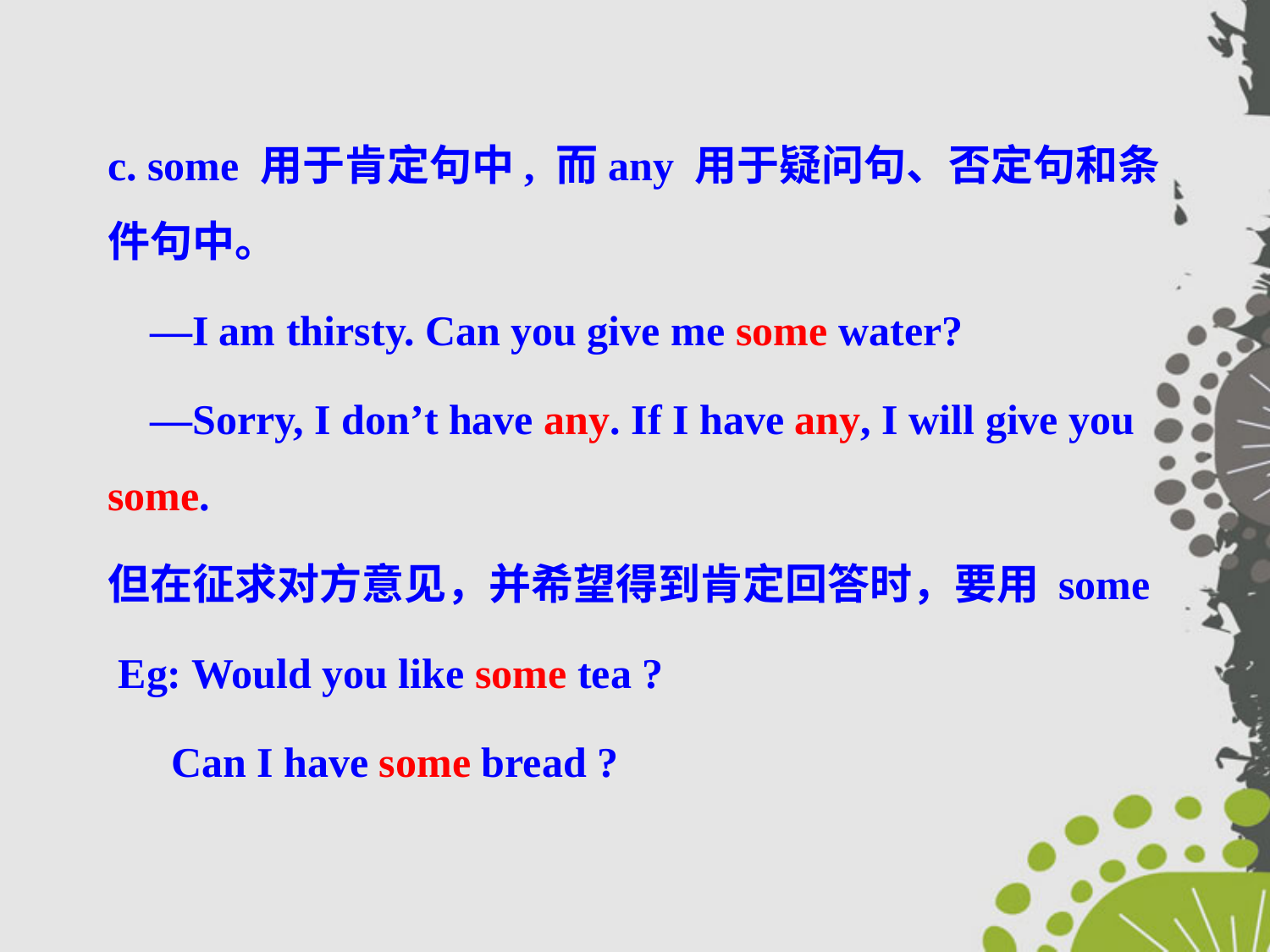

c. some 用于肯定句中, 而any 用于疑问句、否定句和条件句中。
    —I am thirsty. Can you give me some water?
    —Sorry, I don’t have any. If I have any, I will give you some.
但在征求对方意见，并希望得到肯定回答时，要用 some
 Eg: Would you like some tea ?
      Can I have some bread ?